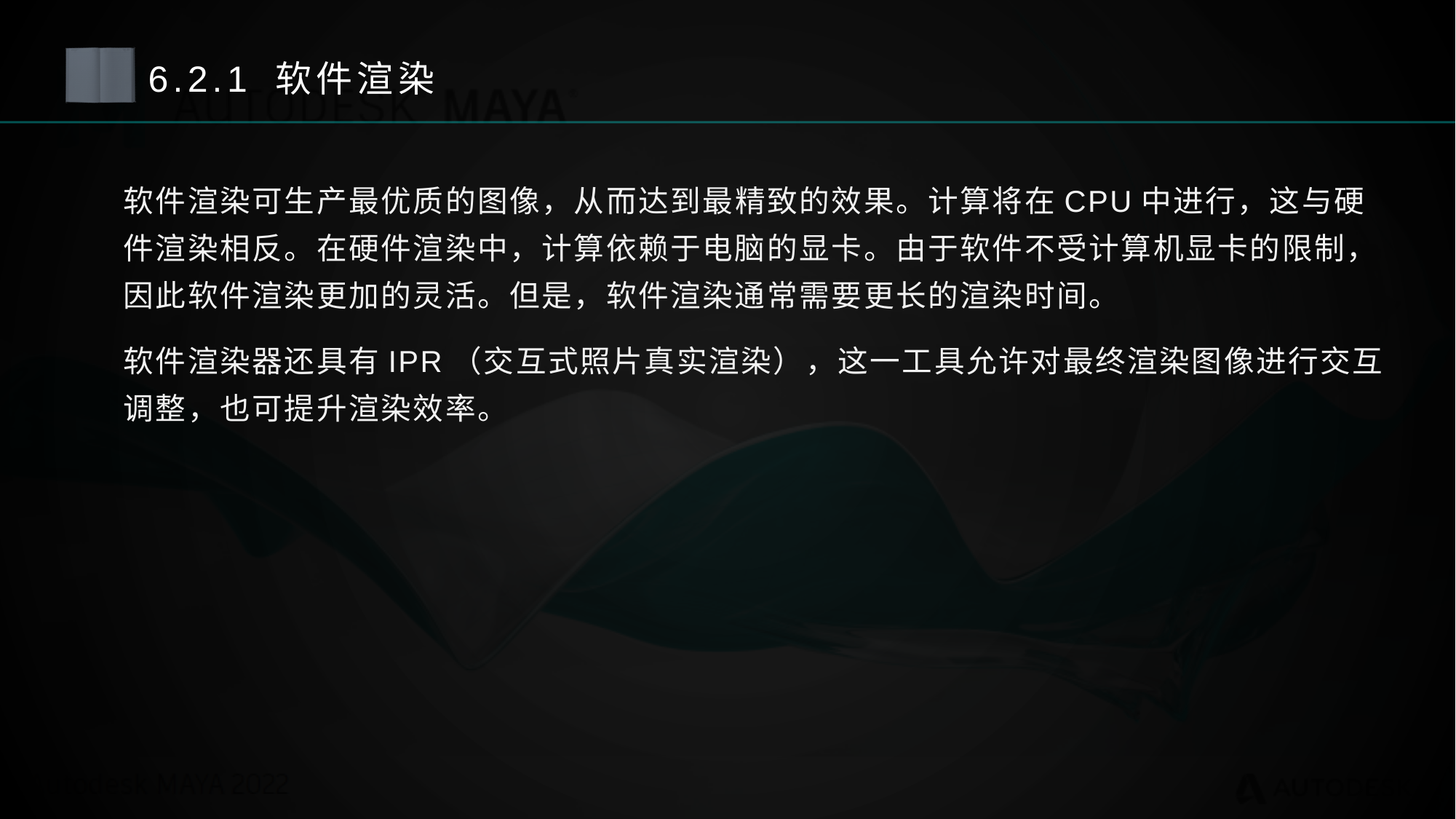

6.2.1 软件渲染
软件渲染可生产最优质的图像，从而达到最精致的效果。计算将在CPU中进行，这与硬件渲染相反。在硬件渲染中，计算依赖于电脑的显卡。由于软件不受计算机显卡的限制，因此软件渲染更加的灵活。但是，软件渲染通常需要更长的渲染时间。
软件渲染器还具有IPR（交互式照片真实渲染），这一工具允许对最终渲染图像进行交互调整，也可提升渲染效率。